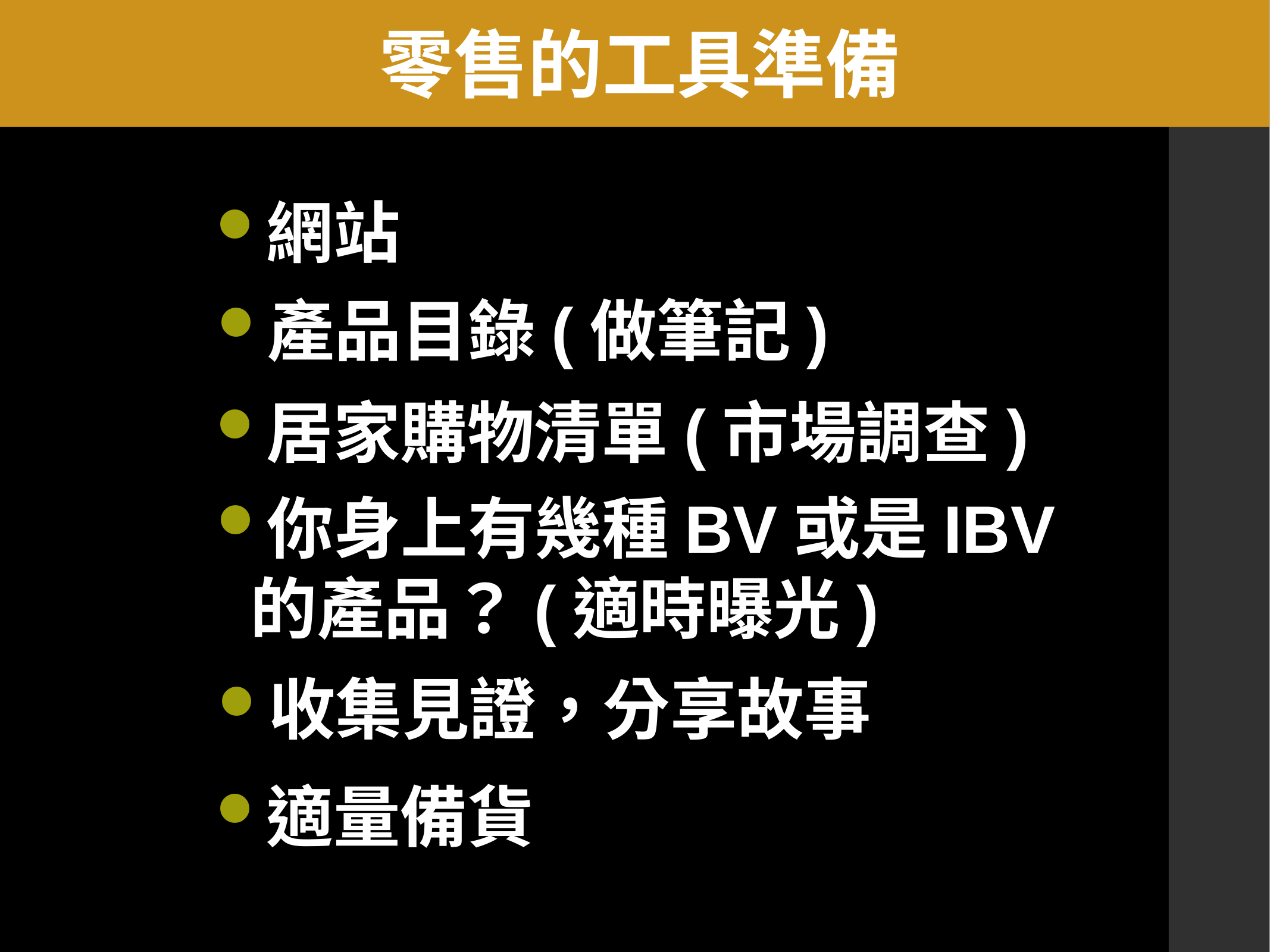

零售的工具準備
網站

產品目錄(做筆記)
居家購物清單(市場調查)

你身上有幾種BV或是IBV的產品？(適時曝光)

收集見證，分享故事
適量備貨